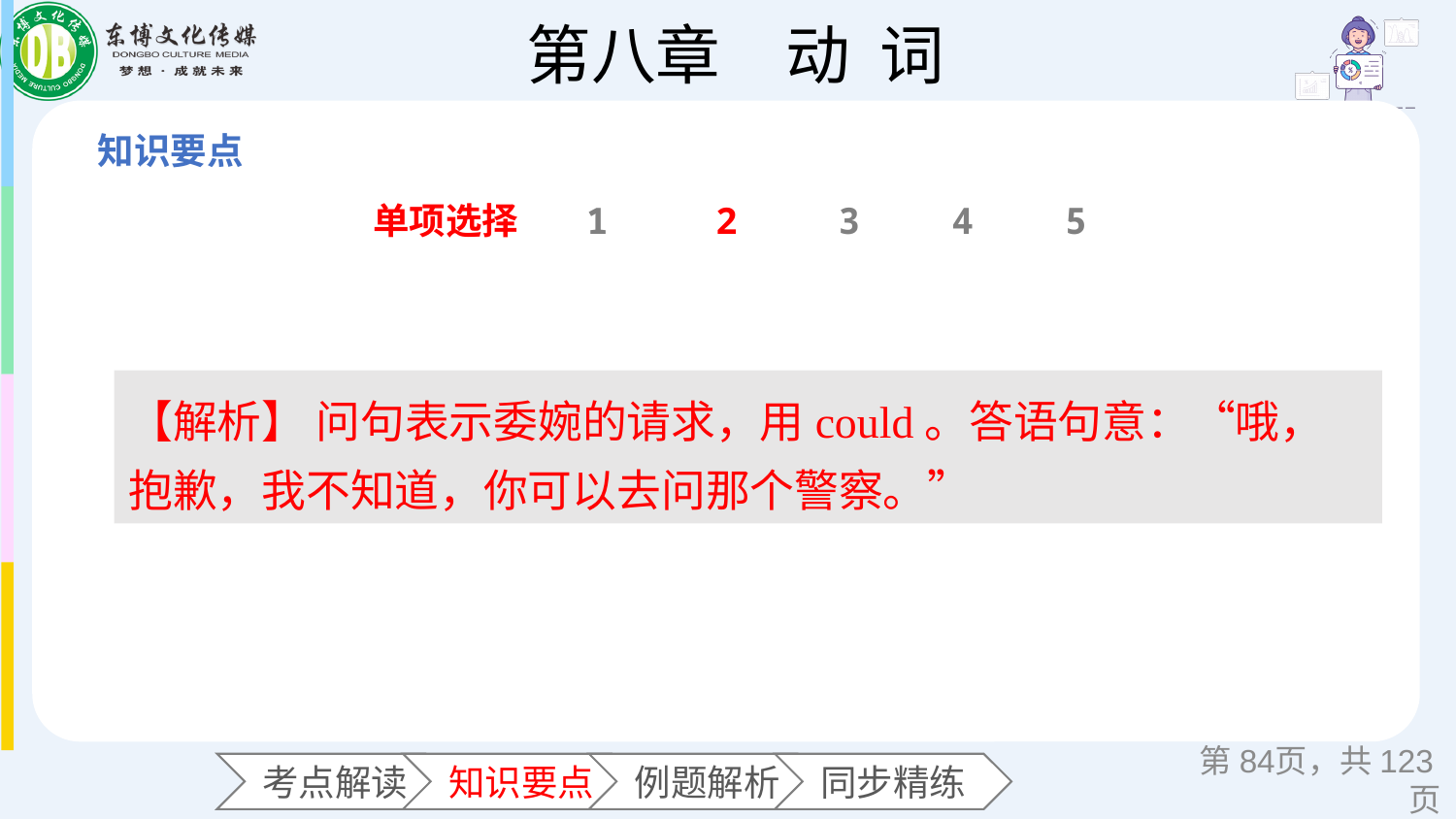

单项选择
1
2
3
4
5
【解析】 问句表示委婉的请求，用could。答语句意：“哦，抱歉，我不知道，你可以去问那个警察。”
第84页，共123页